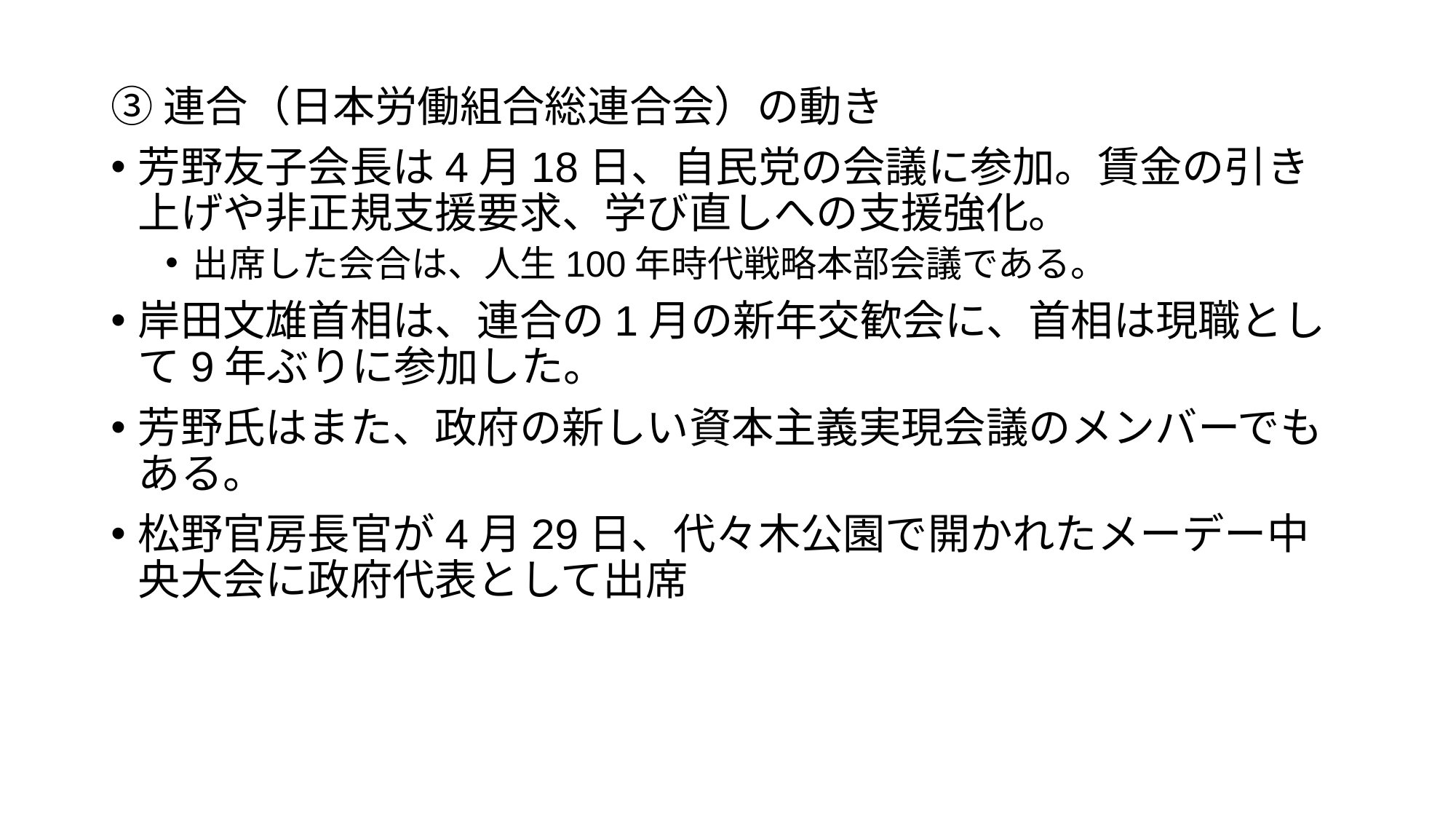

③連合（日本労働組合総連合会）の動き
芳野友子会長は4月18日、自民党の会議に参加。賃金の引き上げや非正規支援要求、学び直しへの支援強化。
出席した会合は、人生100年時代戦略本部会議である。
岸田文雄首相は、連合の1月の新年交歓会に、首相は現職として9年ぶりに参加した。
芳野氏はまた、政府の新しい資本主義実現会議のメンバーでもある。
松野官房長官が4月29日、代々木公園で開かれたメーデー中央大会に政府代表として出席